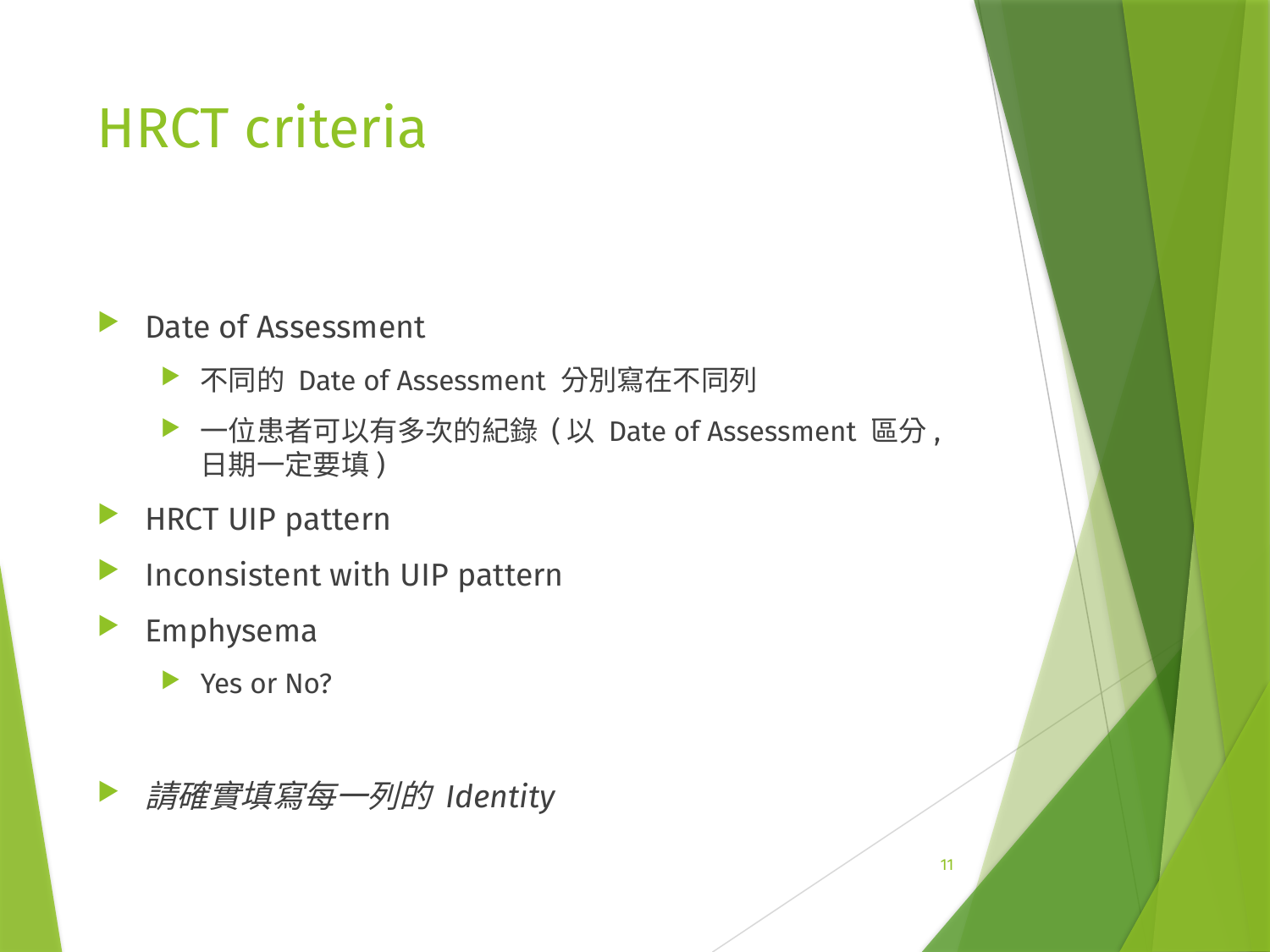

# HRCT criteria
Date of Assessment
不同的 Date of Assessment 分別寫在不同列
一位患者可以有多次的紀錄 (以 Date of Assessment 區分, 日期一定要填)
HRCT UIP pattern
Inconsistent with UIP pattern
Emphysema
Yes or No?

請確實填寫每一列的 Identity
11